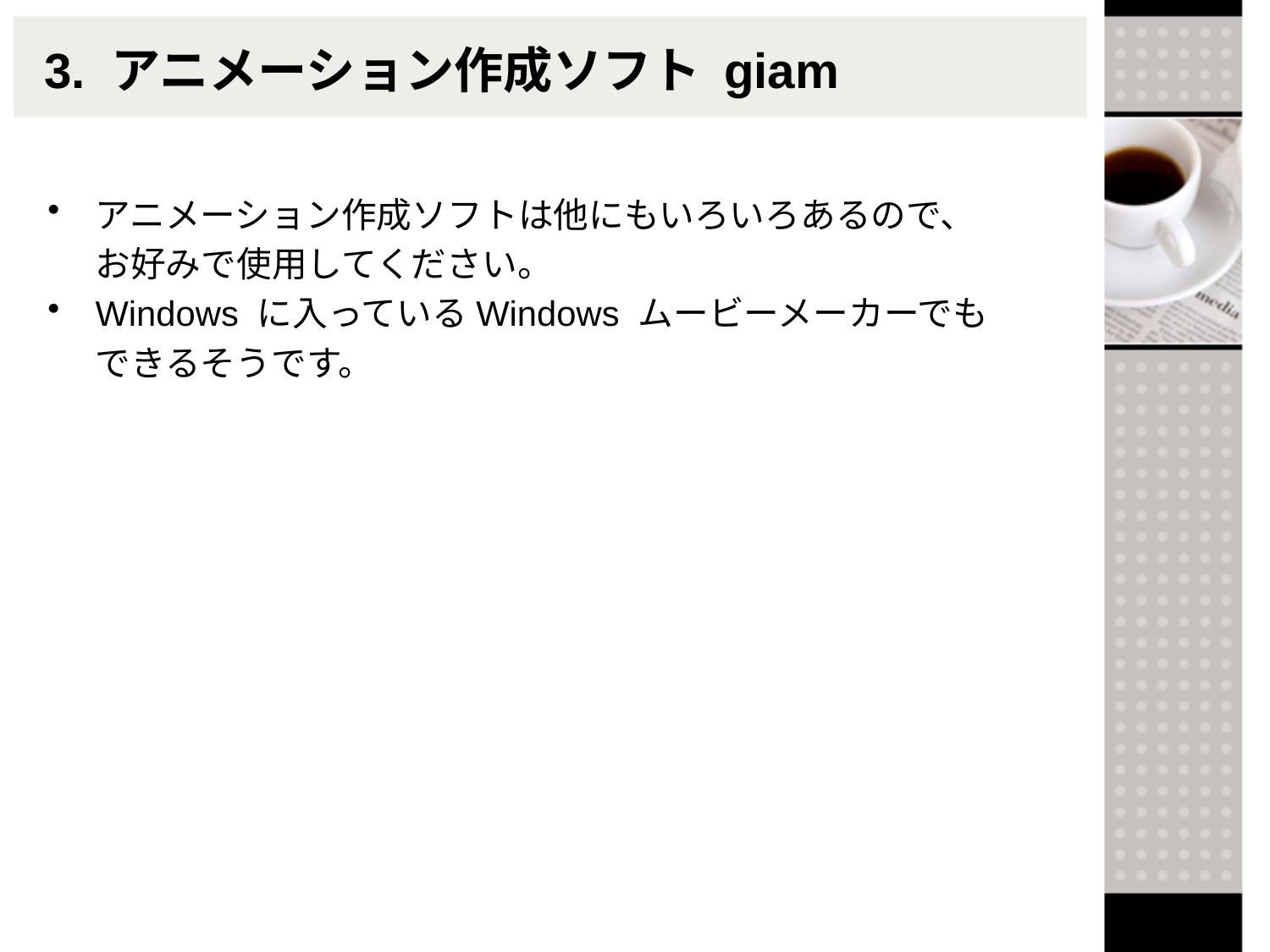

# 3. アニメーション作成ソフト giam
アニメーション作成ソフトは他にもいろいろあるので、
	お好みで使用してください。
Windows に入っているWindows ムービーメーカーでも
	できるそうです。